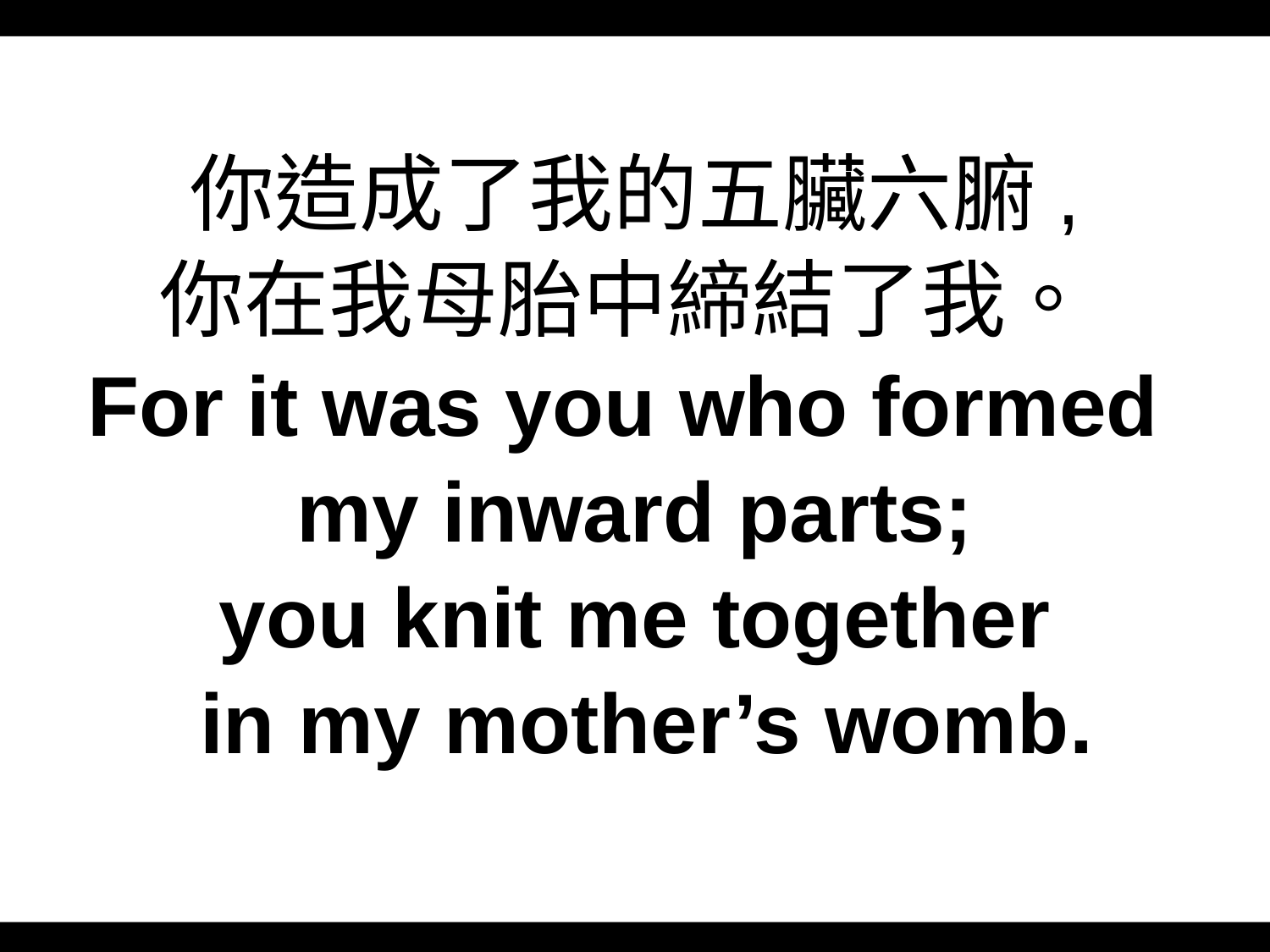

你造成了我的五臟六腑,
你在我母胎中締結了我。
For it was you who formed
my inward parts;
you knit me together
 in my mother’s womb.